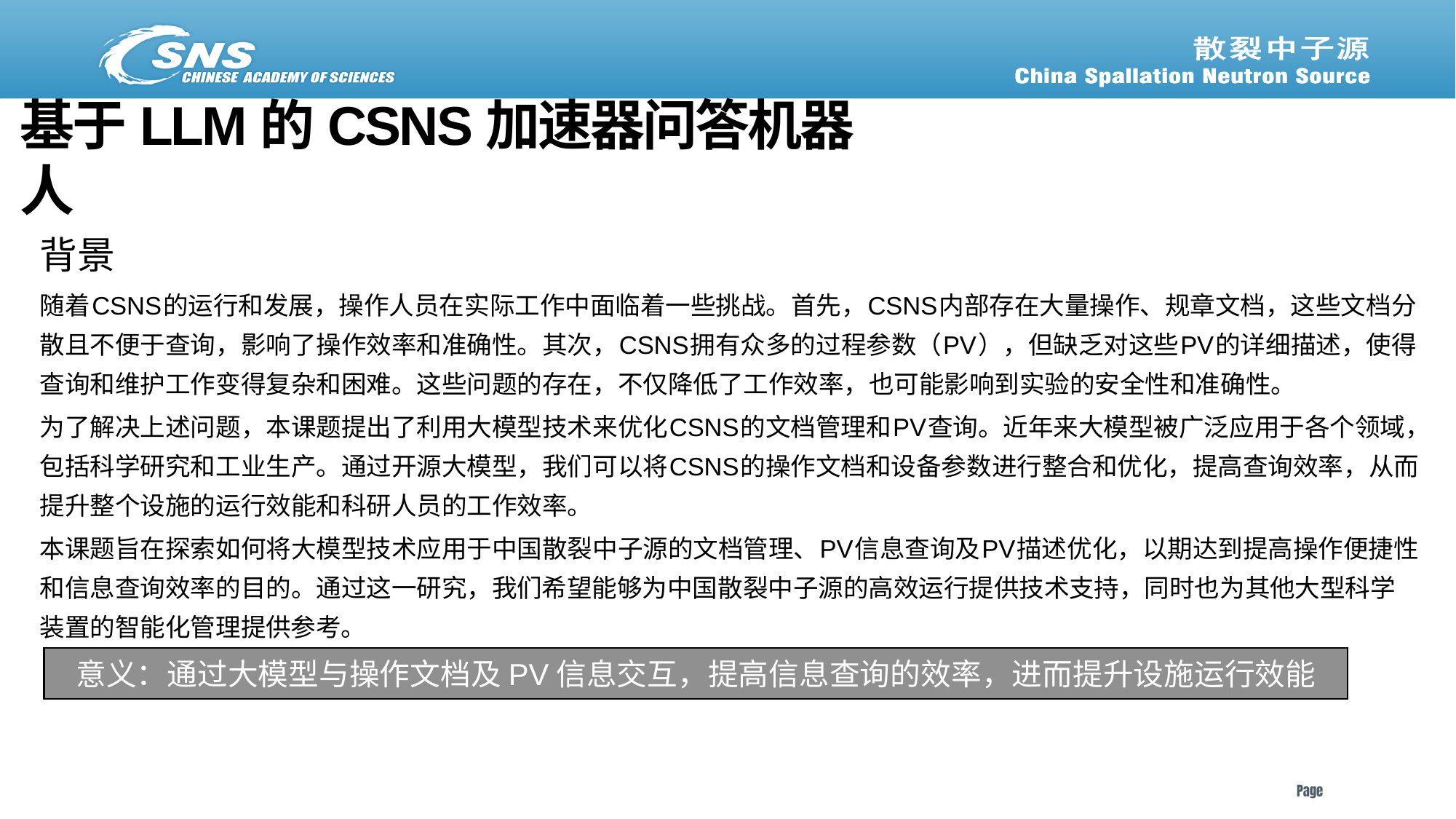

# 基于LLM的CSNS加速器问答机器人
背景
随着CSNS的运行和发展，操作人员在实际工作中面临着一些挑战。首先，CSNS内部存在大量操作、规章文档，这些文档分散且不便于查询，影响了操作效率和准确性。其次，CSNS拥有众多的过程参数（PV），但缺乏对这些PV的详细描述，使得查询和维护工作变得复杂和困难。这些问题的存在，不仅降低了工作效率，也可能影响到实验的安全性和准确性。
为了解决上述问题，本课题提出了利用大模型技术来优化CSNS的文档管理和PV查询。近年来大模型被广泛应用于各个领域，包括科学研究和工业生产。通过开源大模型，我们可以将CSNS的操作文档和设备参数进行整合和优化，提高查询效率，从而提升整个设施的运行效能和科研人员的工作效率。
本课题旨在探索如何将大模型技术应用于中国散裂中子源的文档管理、PV信息查询及PV描述优化，以期达到提高操作便捷性和信息查询效率的目的。通过这一研究，我们希望能够为中国散裂中子源的高效运行提供技术支持，同时也为其他大型科学装置的智能化管理提供参考。

意义：通过大模型与操作文档及PV信息交互，提高信息查询的效率，进而提升设施运行效能